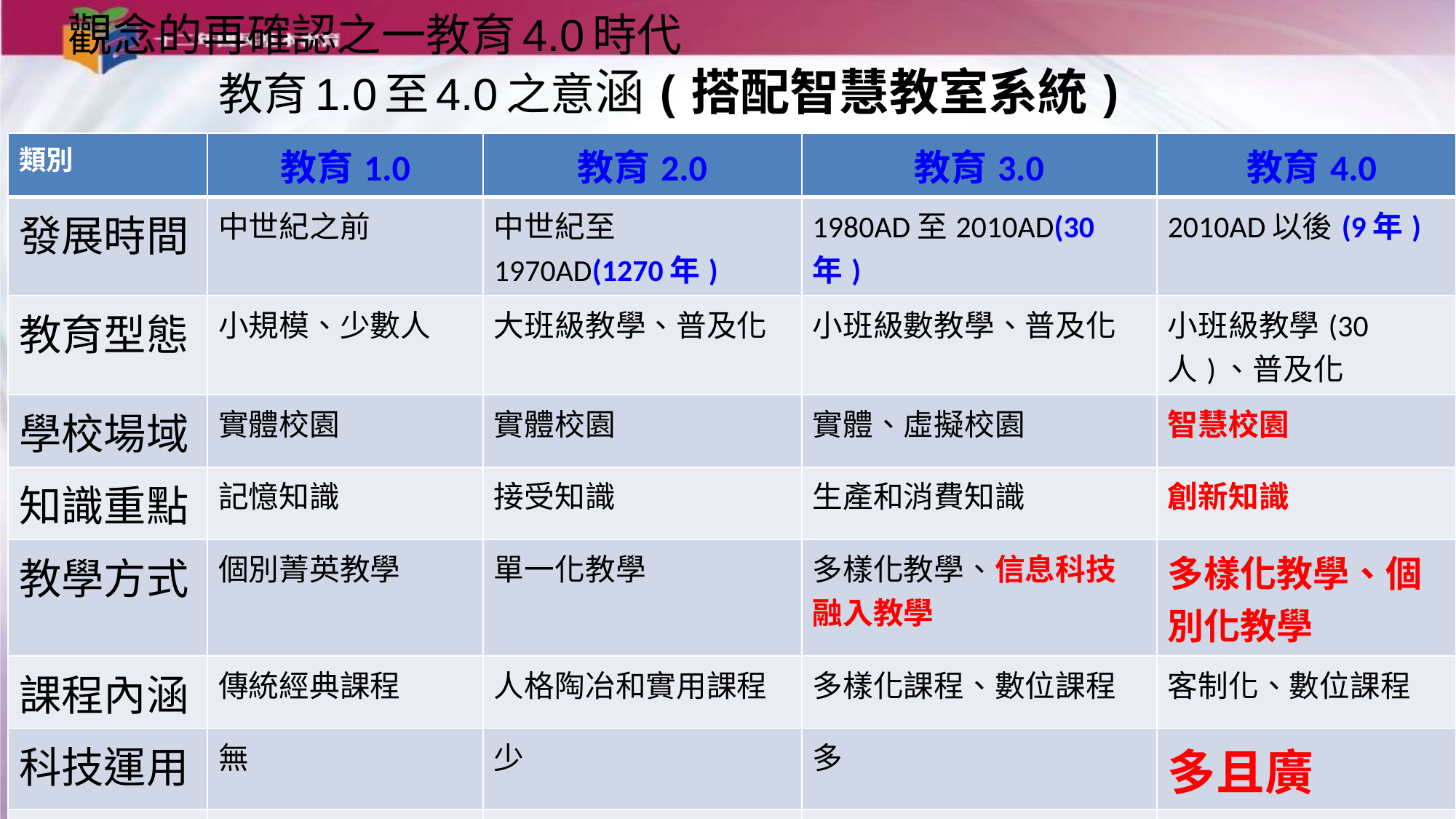

# 觀念的再確認之一教育4.0時代 教育1.0至4.0之意涵(搭配智慧教室系統)
| 類別 | 教育1.0 | 教育2.0 | 教育3.0 | 教育4.0 |
| --- | --- | --- | --- | --- |
| 發展時間 | 中世紀之前 | 中世紀至1970AD(1270年) | 1980AD至2010AD(30年) | 2010AD以後(9年) |
| 教育型態 | 小規模、少數人 | 大班級教學、普及化 | 小班級數教學、普及化 | 小班級教學(30人)、普及化 |
| 學校場域 | 實體校園 | 實體校園 | 實體、虛擬校園 | 智慧校園 |
| 知識重點 | 記憶知識 | 接受知識 | 生產和消費知識 | 創新知識 |
| 教學方式 | 個別菁英教學 | 單一化教學 | 多樣化教學、信息科技融入教學 | 多樣化教學、個別化教學 |
| 課程內涵 | 傳統經典課程 | 人格陶冶和實用課程 | 多樣化課程、數位課程 | 客制化、數位課程 |
| 科技運用 | 無 | 少 | 多 | 多且廣 |
| 師生關係 | 強 | 強 | 中 | 弱 |